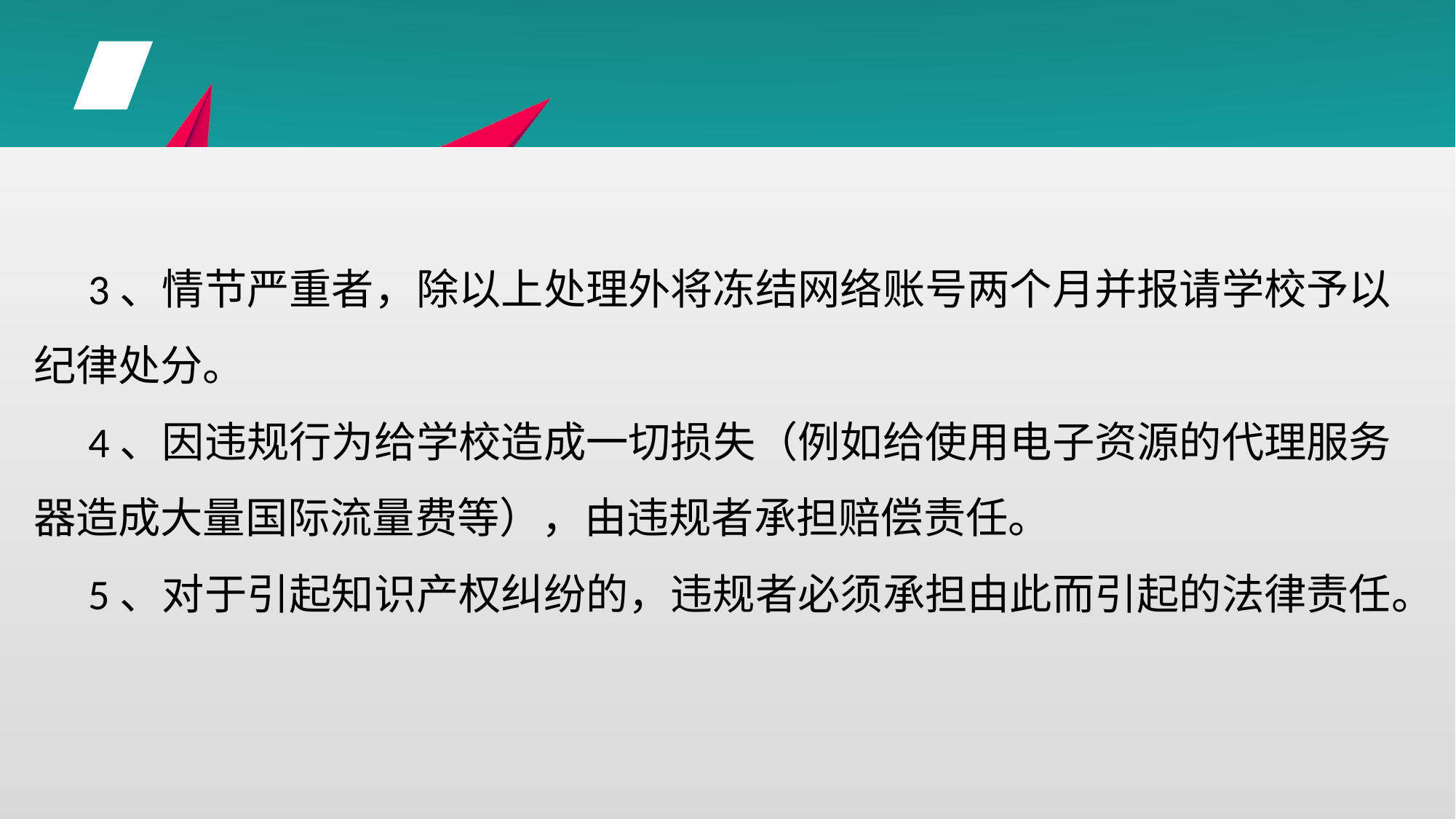

3、情节严重者，除以上处理外将冻结网络账号两个月并报请学校予以纪律处分。
4、因违规行为给学校造成一切损失（例如给使用电子资源的代理服务器造成大量国际流量费等），由违规者承担赔偿责任。
5、对于引起知识产权纠纷的，违规者必须承担由此而引起的法律责任。